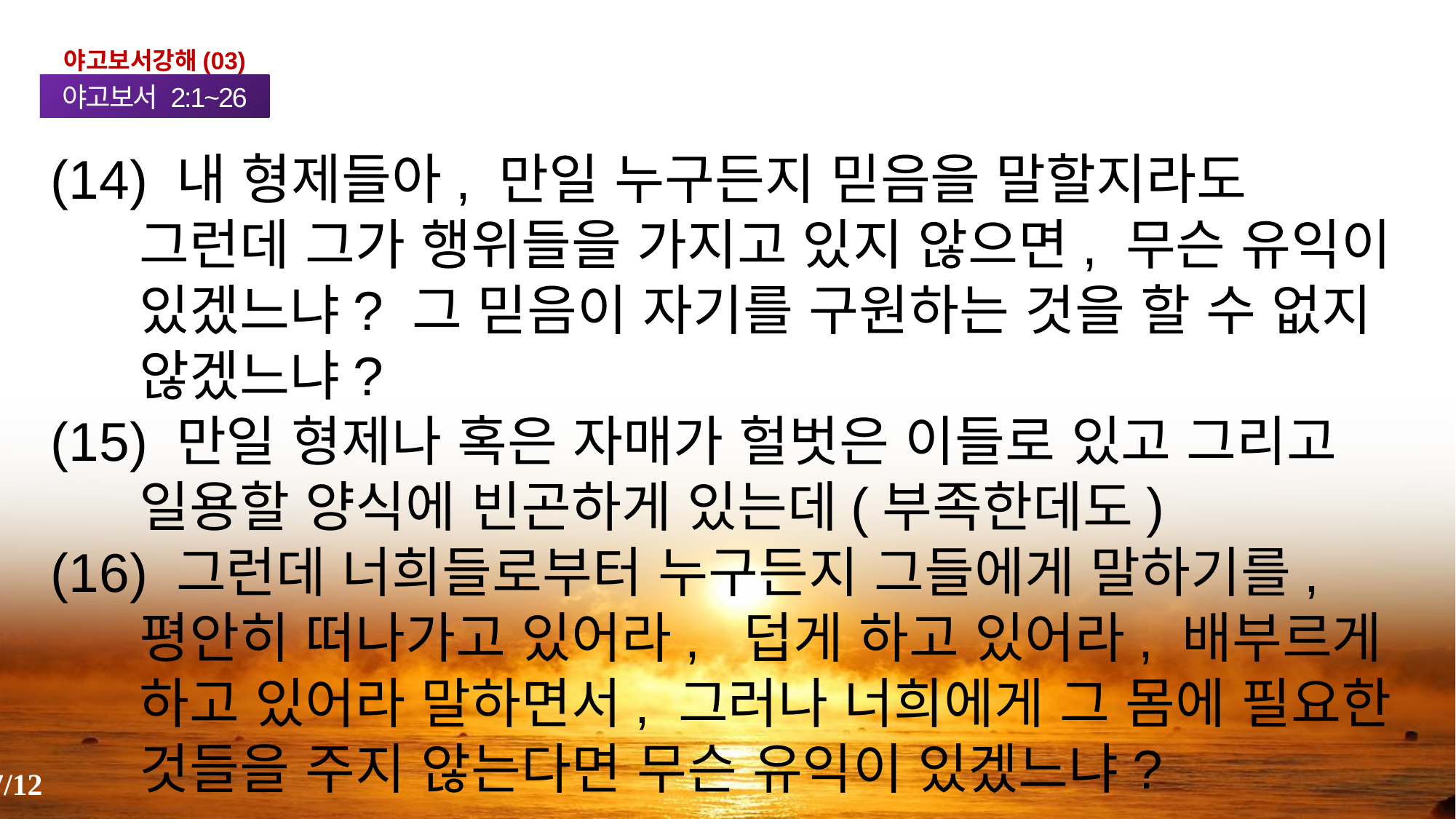

야고보서강해(03)
야고보서 2:1~26

(14) 내 형제들아, 만일 누구든지 믿음을 말할지라도 그런데 그가 행위들을 가지고 있지 않으면, 무슨 유익이 있겠느냐? 그 믿음이 자기를 구원하는 것을 할 수 없지 않겠느냐?
(15) 만일 형제나 혹은 자매가 헐벗은 이들로 있고 그리고 일용할 양식에 빈곤하게 있는데(부족한데도)
(16) 그런데 너희들로부터 누구든지 그들에게 말하기를, 평안히 떠나가고 있어라,  덥게 하고 있어라, 배부르게 하고 있어라 말하면서, 그러나 너희에게 그 몸에 필요한 것들을 주지 않는다면 무슨 유익이 있겠느냐?